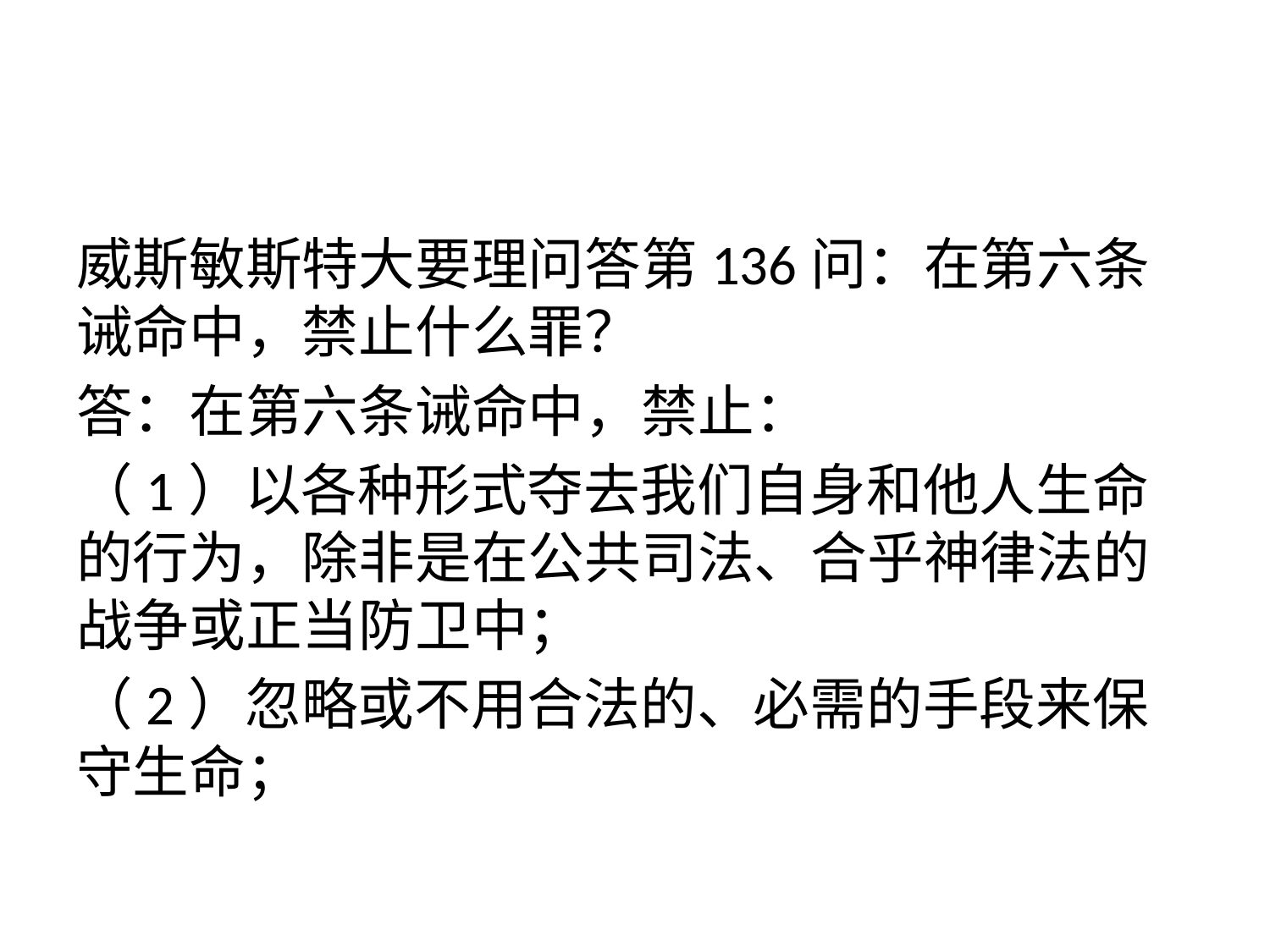

#
威斯敏斯特大要理问答第136问：在第六条诫命中，禁止什么罪？
答：在第六条诫命中，禁止：
（1）以各种形式夺去我们自身和他人生命的行为，除非是在公共司法、合乎神律法的战争或正当防卫中；
（2）忽略或不用合法的、必需的手段来保守生命；